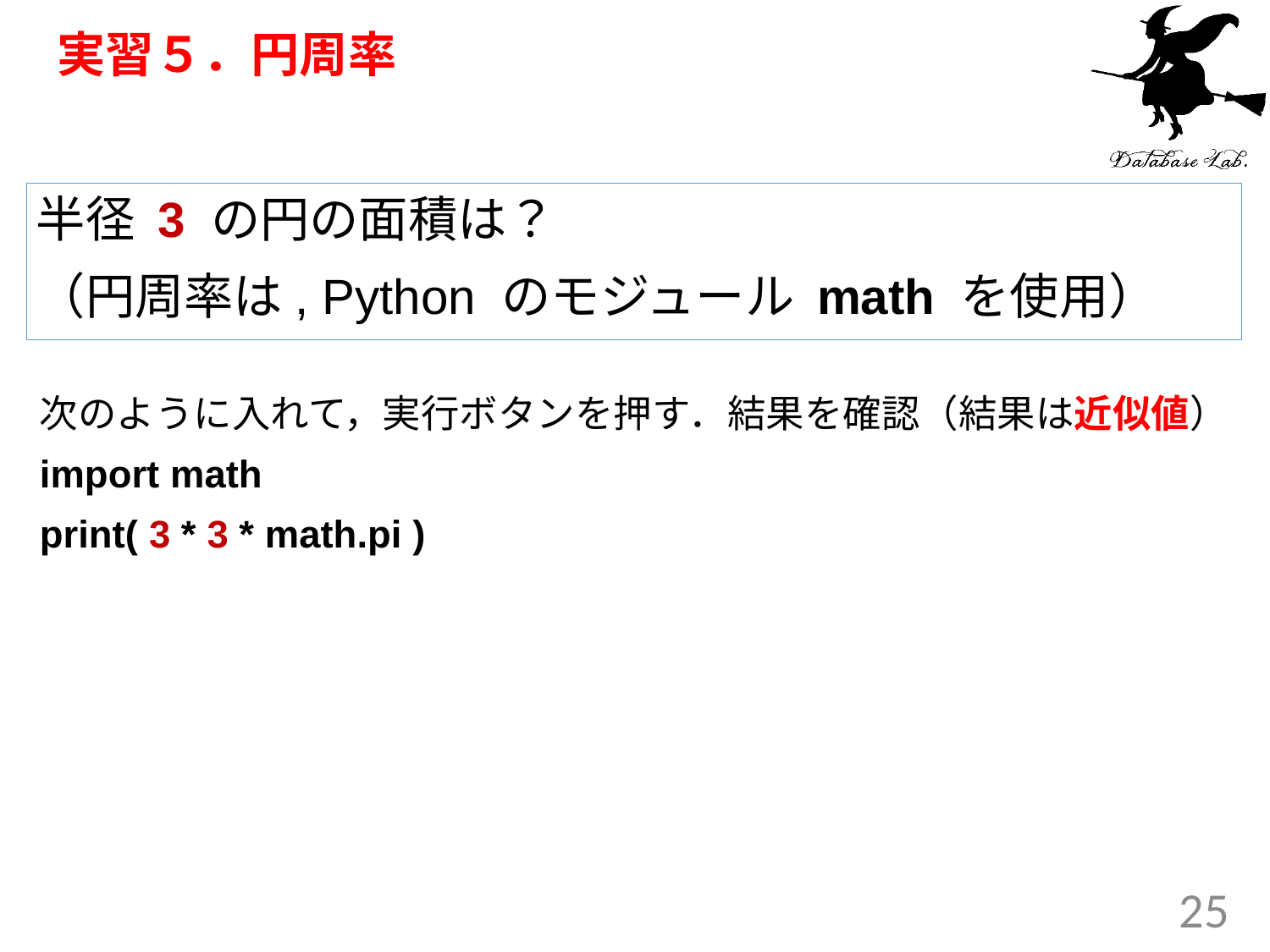

# 実習５．円周率
半径 3 の円の面積は？
（円周率は, Python のモジュール math を使用）
次のように入れて，実行ボタンを押す．結果を確認（結果は近似値）
import math
print( 3 * 3 * math.pi )

25